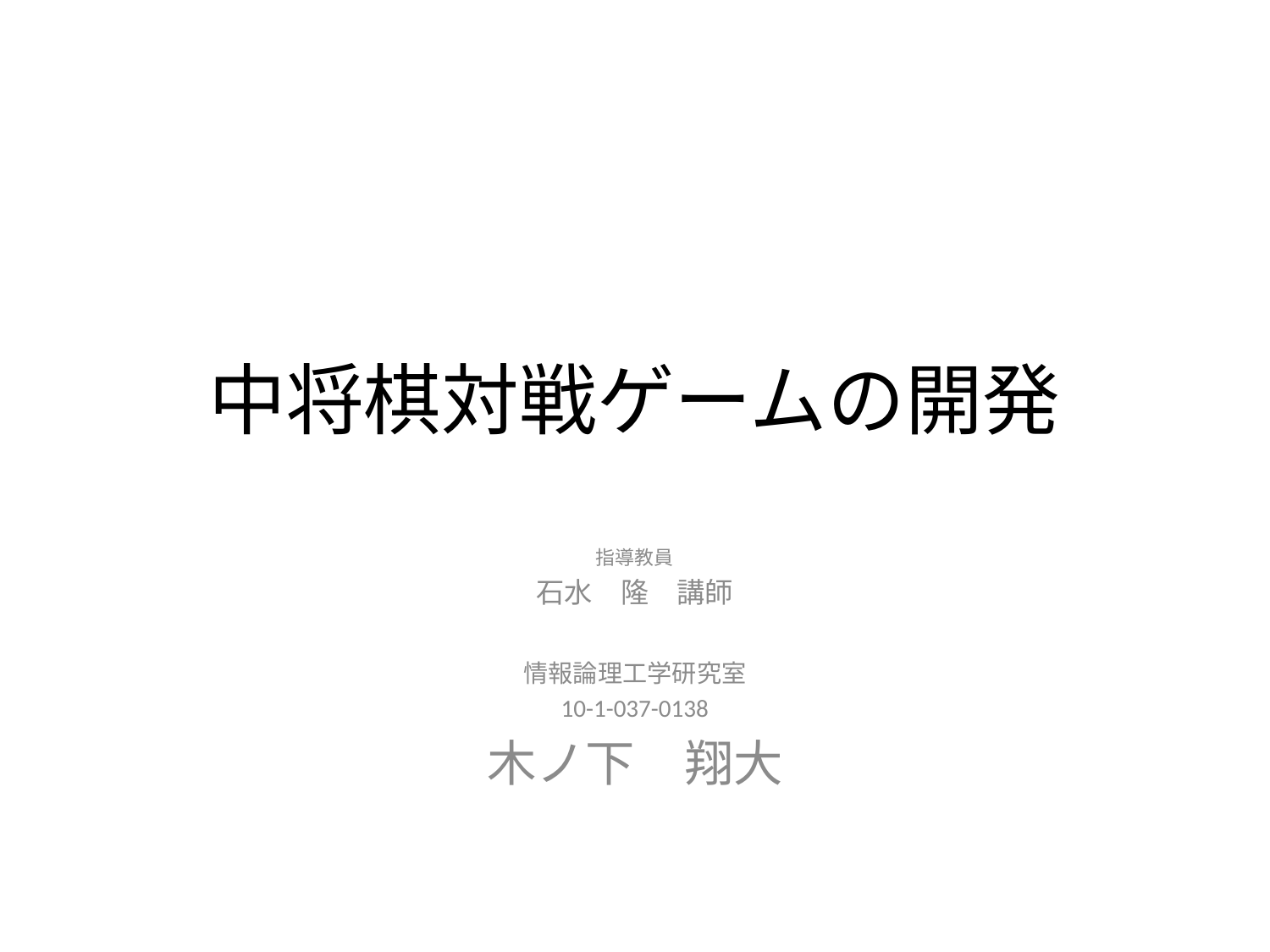

# 中将棋対戦ゲームの開発
指導教員
石水　隆　講師

情報論理工学研究室
10-1-037-0138
木ノ下　翔大